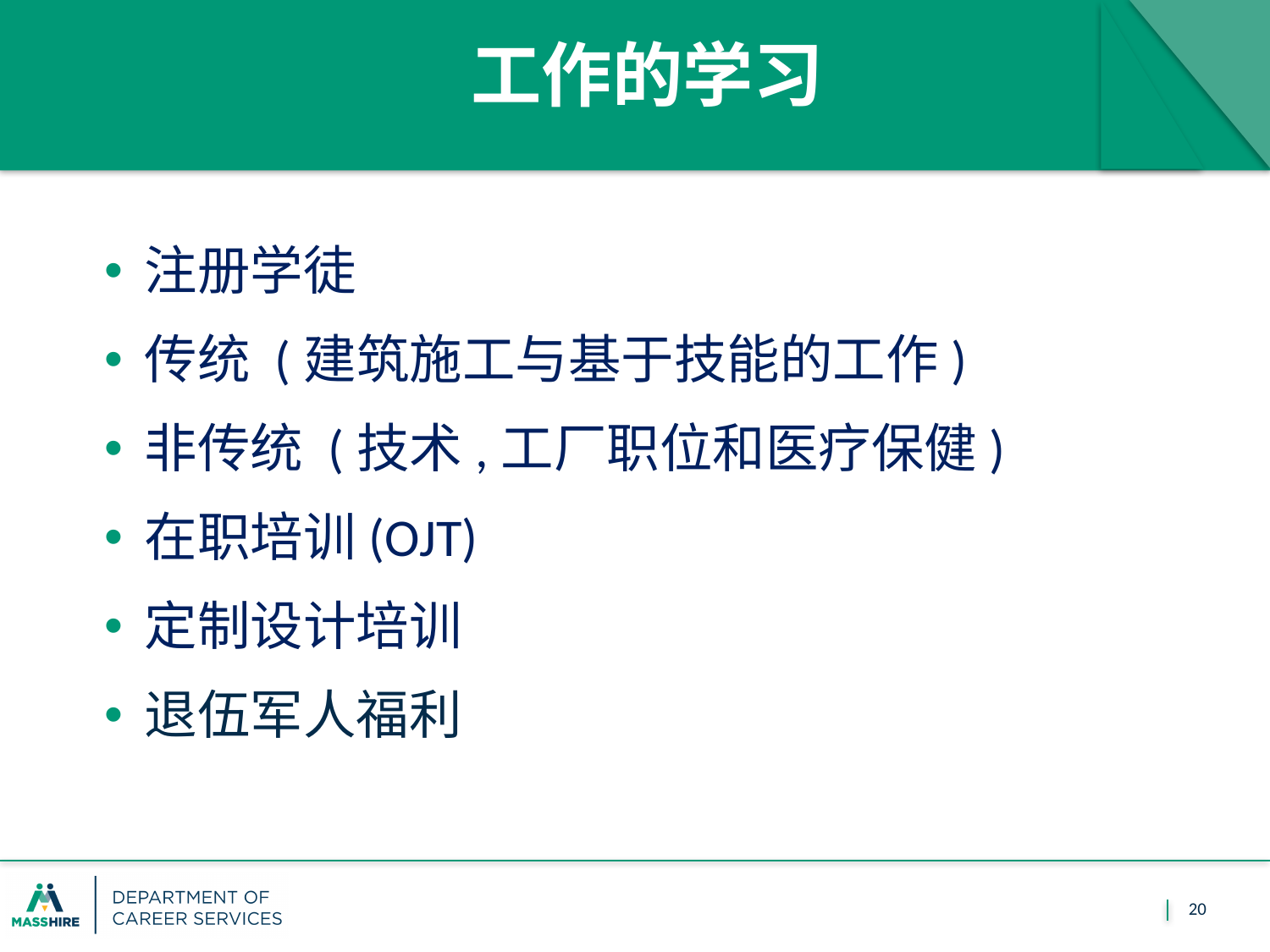

# 工作的学习
注册学徒
传统 (建筑施工与基于技能的工作)
非传统 (技术,工厂职位和医疗保健)
在职培训(OJT)
定制设计培训
退伍军人福利

20